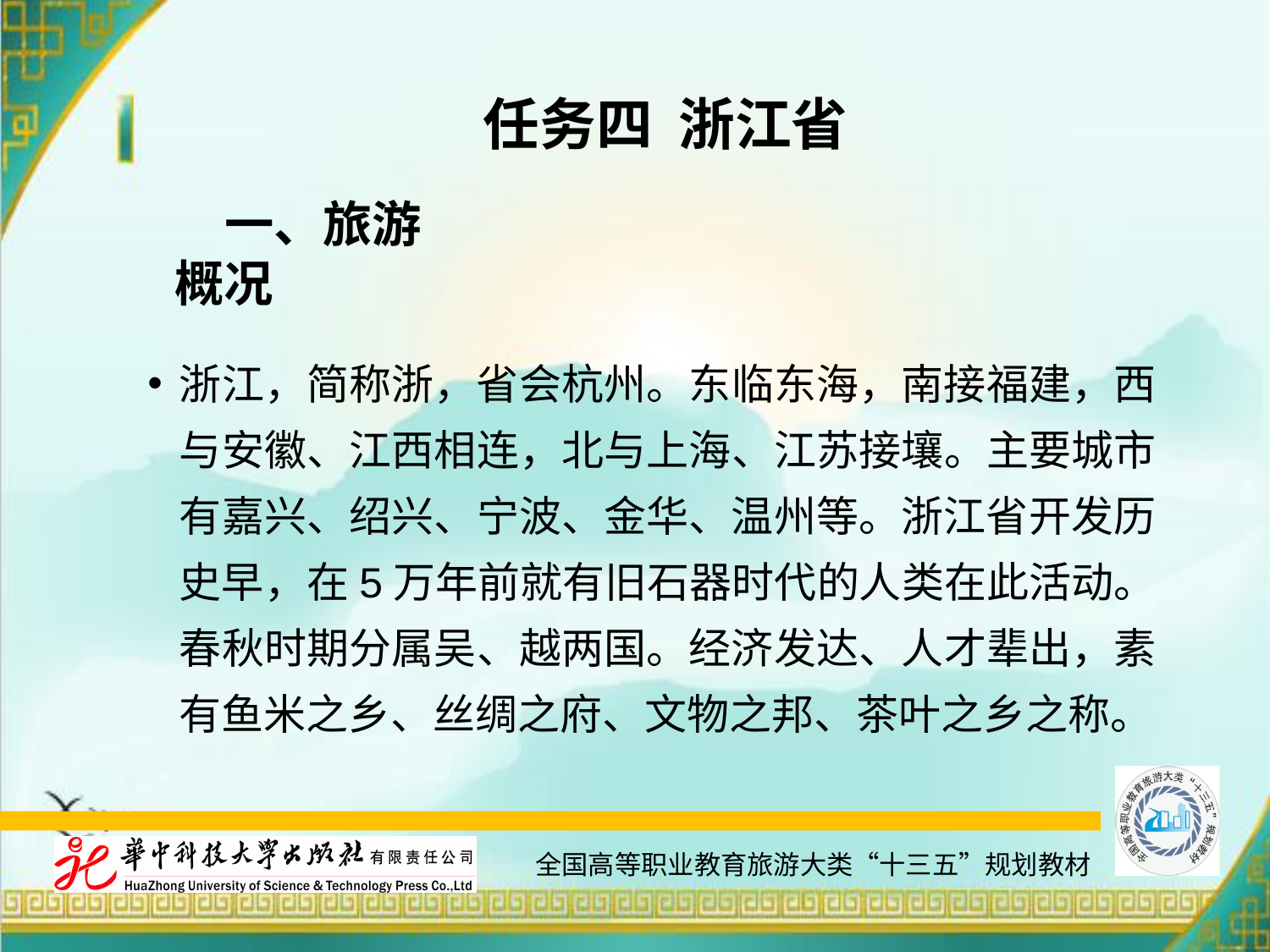

# 任务四  浙江省
一、旅游概况
浙江，简称浙，省会杭州。东临东海，南接福建，西与安徽、江西相连，北与上海、江苏接壤。主要城市有嘉兴、绍兴、宁波、金华、温州等。浙江省开发历史早，在5万年前就有旧石器时代的人类在此活动。春秋时期分属吴、越两国。经济发达、人才辈出，素有鱼米之乡、丝绸之府、文物之邦、茶叶之乡之称。